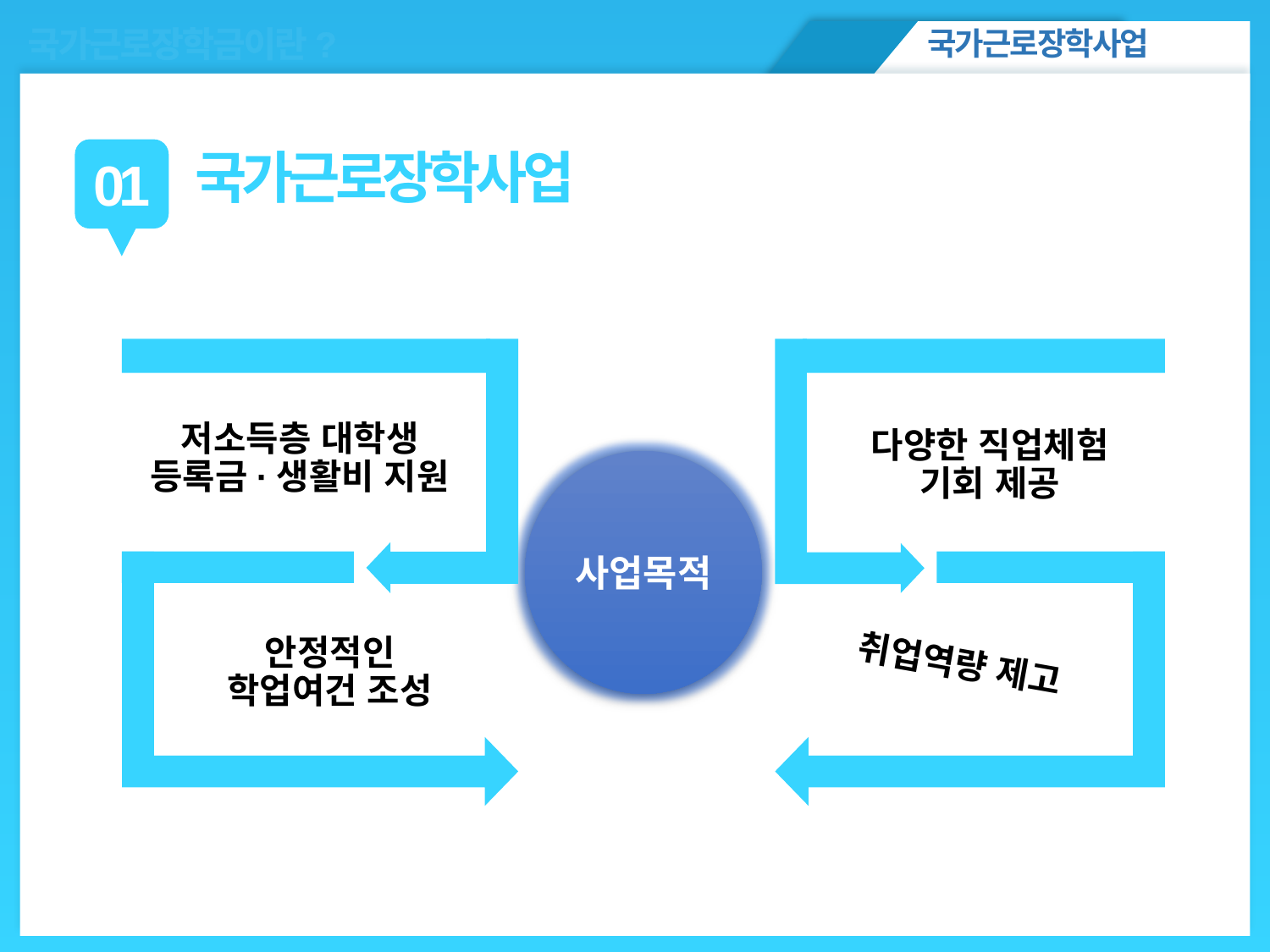

ㅇㅁㄴㅇㄴㅇ

국가근로장학금이란?
국가근로장학사업

국가근로장학사업
01

저소득층 대학생
등록금·생활비 지원
다양한 직업체험
기회 제공
사업목적
취업역량 제고
안정적인
학업여건 조성